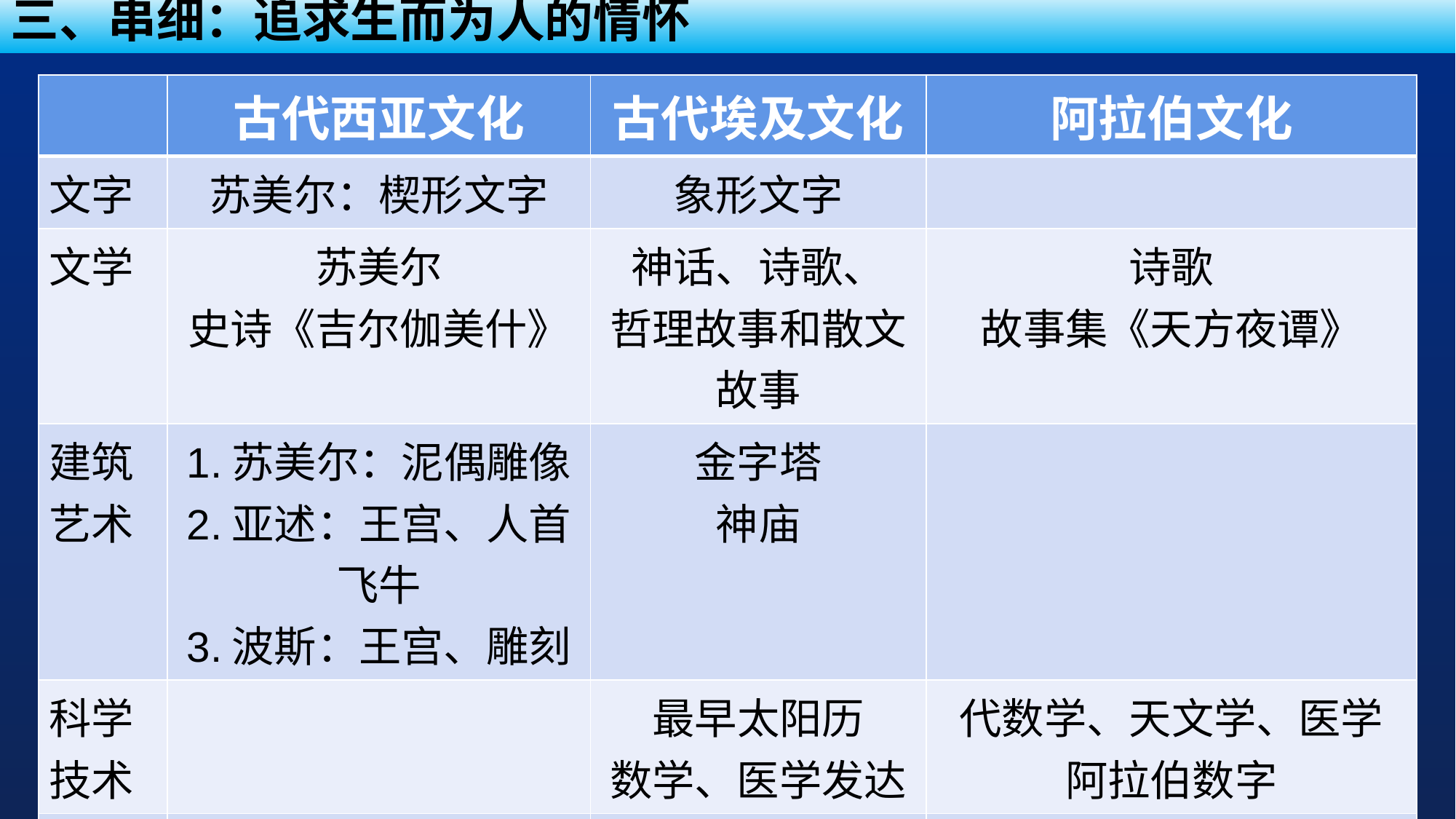

三、串细：追求生而为人的情怀
|  | 古代西亚文化 | 古代埃及文化 | 阿拉伯文化 |
| --- | --- | --- | --- |
| 文字 | 苏美尔：楔形文字 | 象形文字 |  |
| 文学 | 苏美尔 史诗《吉尔伽美什》 | 神话、诗歌、 哲理故事和散文故事 | 诗歌 故事集《天方夜谭》 |
| 建筑艺术 | 1.苏美尔：泥偶雕像 2.亚述：王宫、人首飞牛 3.波斯：王宫、雕刻 | 金字塔 神庙 |  |
| 科学技术 |  | 最早太阳历 数学、医学发达 | 代数学、天文学、医学 阿拉伯数字 |
| 法典 | 《汉谟拉比法典》 |  |  |